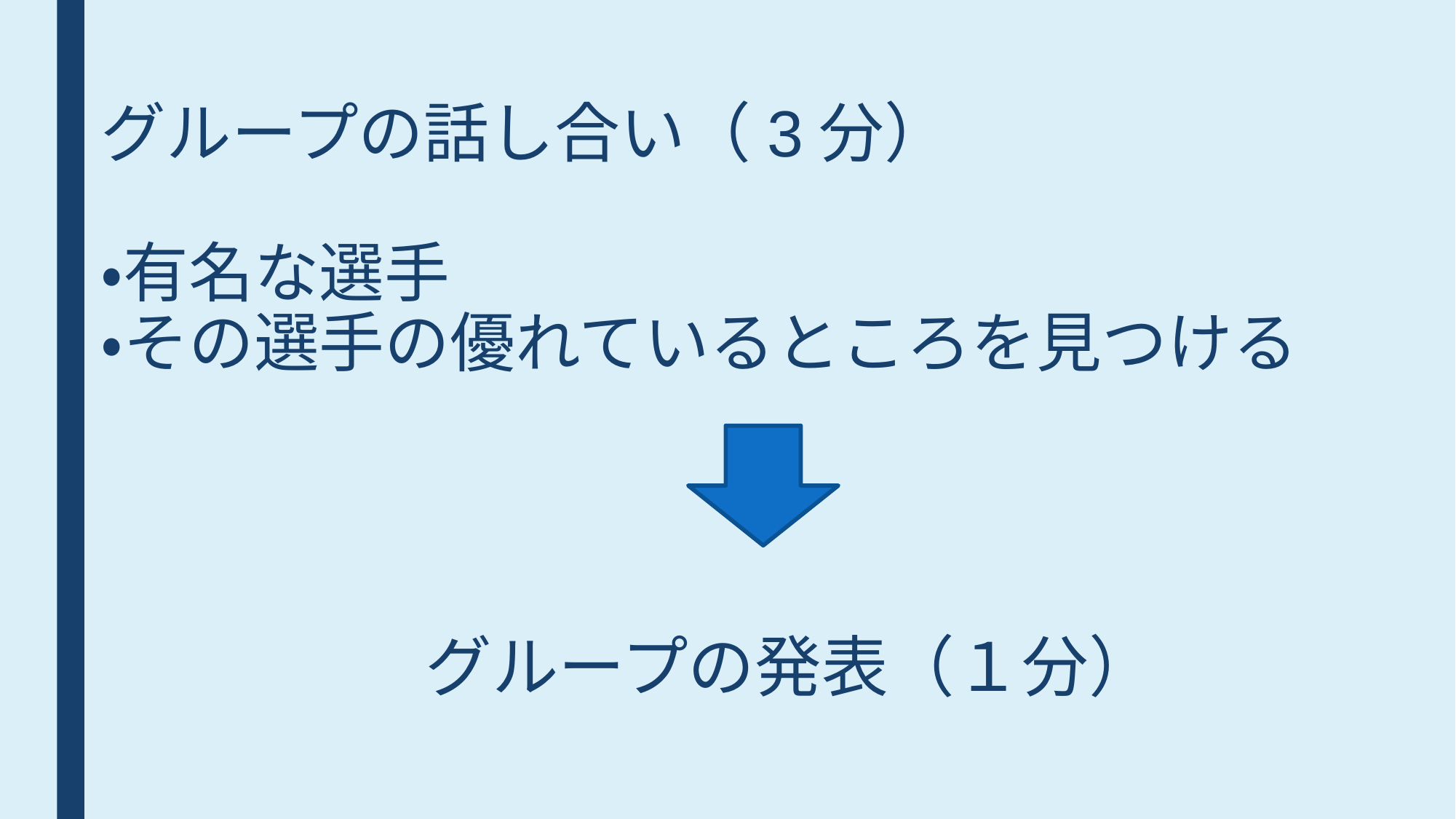

# グループの話し合い（3分） ・有名な選手 ・その選手の優れているところを見つける

グループの発表（１分）